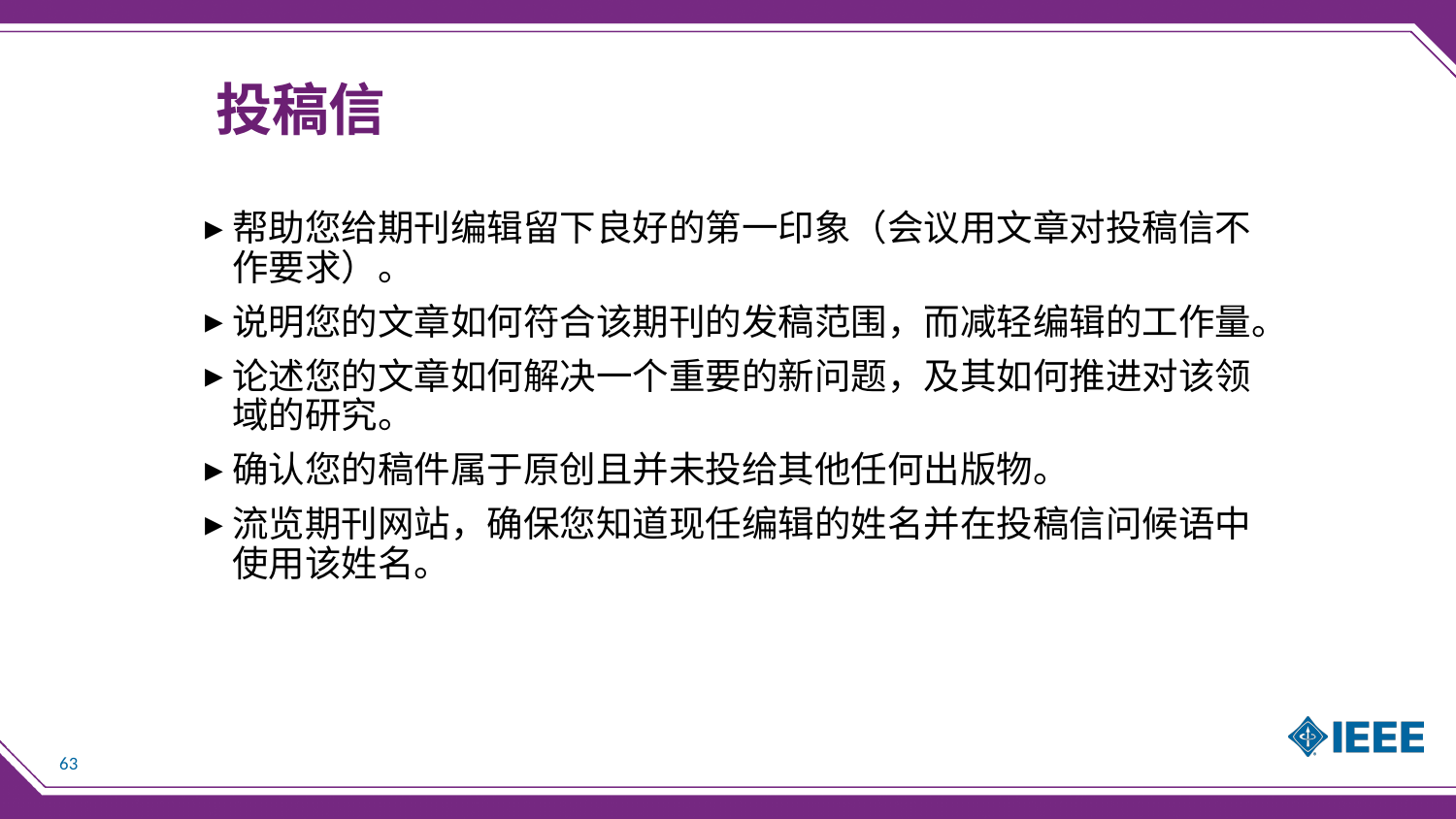

# 投稿信
帮助您给期刊编辑留下良好的第一印象（会议用文章对投稿信不作要求）。
说明您的文章如何符合该期刊的发稿范围，而减轻编辑的工作量。
论述您的文章如何解决一个重要的新问题，及其如何推进对该领域的研究。
确认您的稿件属于原创且并未投给其他任何出版物。
流览期刊网站，确保您知道现任编辑的姓名并在投稿信问候语中使用该姓名。

63